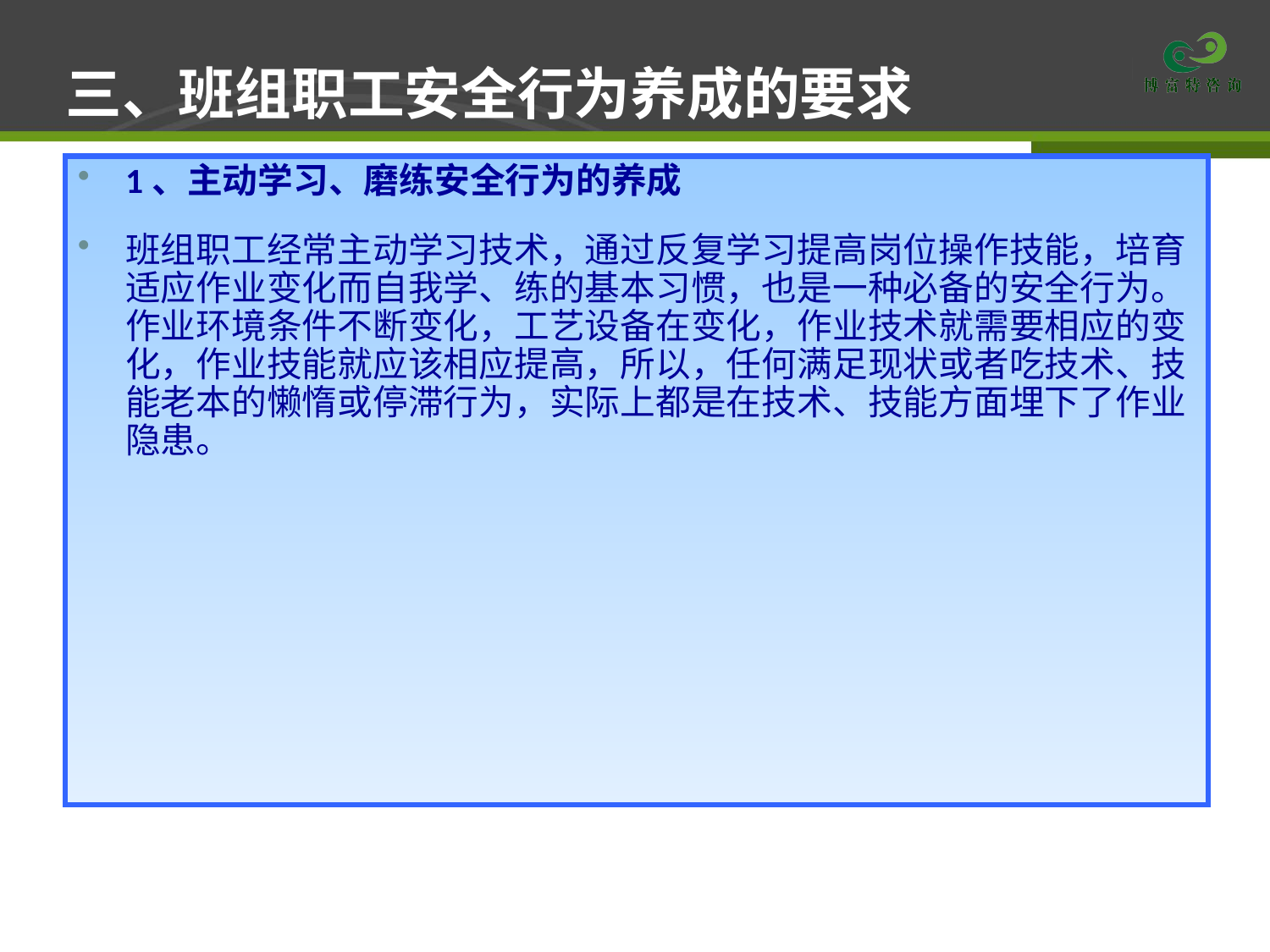

# 三、班组职工安全行为养成的要求
1、主动学习、磨练安全行为的养成
班组职工经常主动学习技术，通过反复学习提高岗位操作技能，培育适应作业变化而自我学、练的基本习惯，也是一种必备的安全行为。作业环境条件不断变化，工艺设备在变化，作业技术就需要相应的变化，作业技能就应该相应提高，所以，任何满足现状或者吃技术、技能老本的懒惰或停滞行为，实际上都是在技术、技能方面埋下了作业隐患。
43